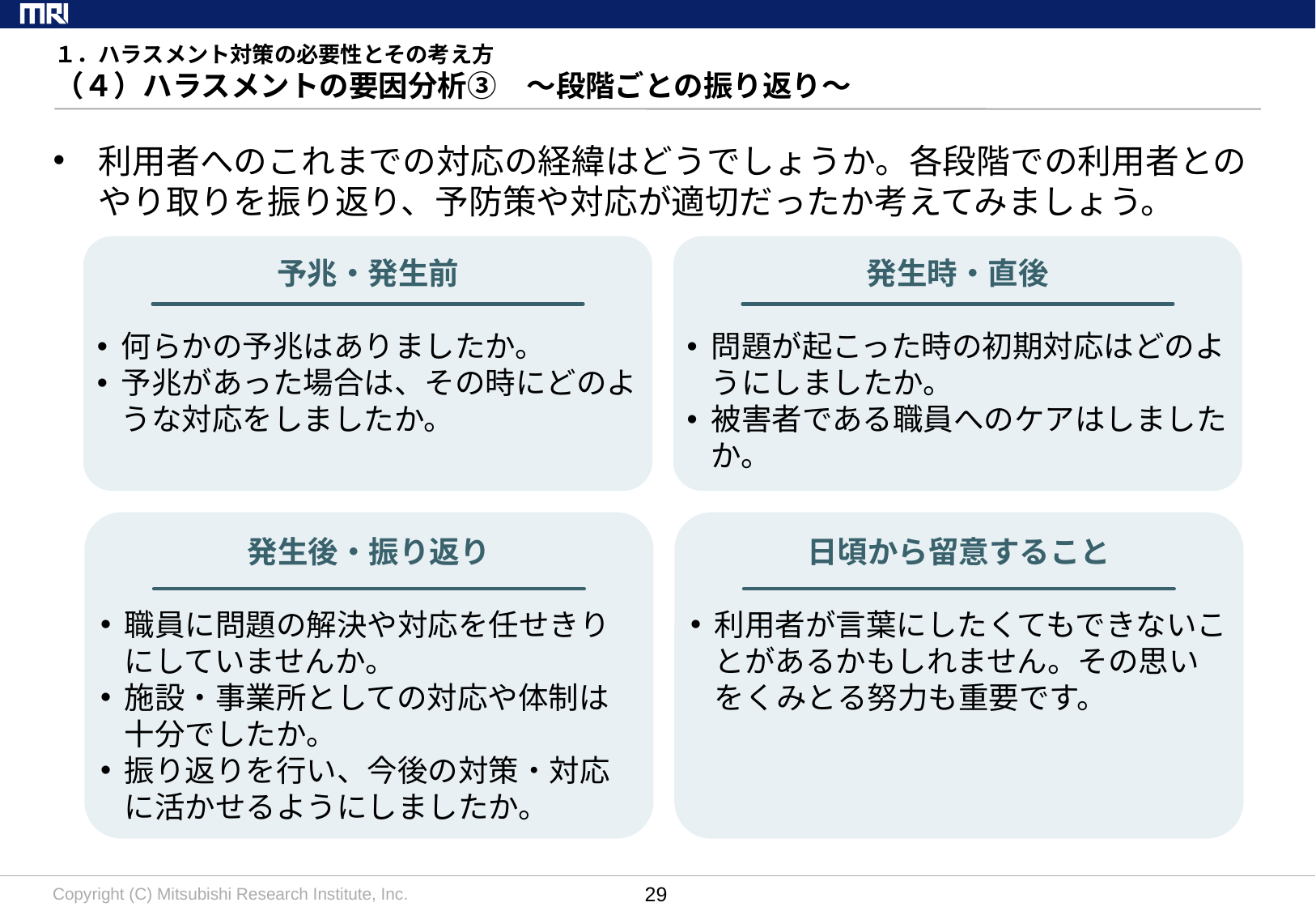

# １．ハラスメント対策の必要性とその考え方 （４）ハラスメントの要因分析③　～段階ごとの振り返り～
利用者へのこれまでの対応の経緯はどうでしょうか。各段階での利用者とのやり取りを振り返り、予防策や対応が適切だったか考えてみましょう。
予兆・発生前

何らかの予兆はありましたか。
予兆があった場合は、その時にどのような対応をしましたか。

発生時・直後

問題が起こった時の初期対応はどのようにしましたか。
被害者である職員へのケアはしましたか。

発生後・振り返り

職員に問題の解決や対応を任せきりにしていませんか。
施設・事業所としての対応や体制は十分でしたか。
振り返りを行い、今後の対策・対応に活かせるようにしましたか。
日頃から留意すること

利用者が言葉にしたくてもできないことがあるかもしれません。その思いをくみとる努力も重要です。